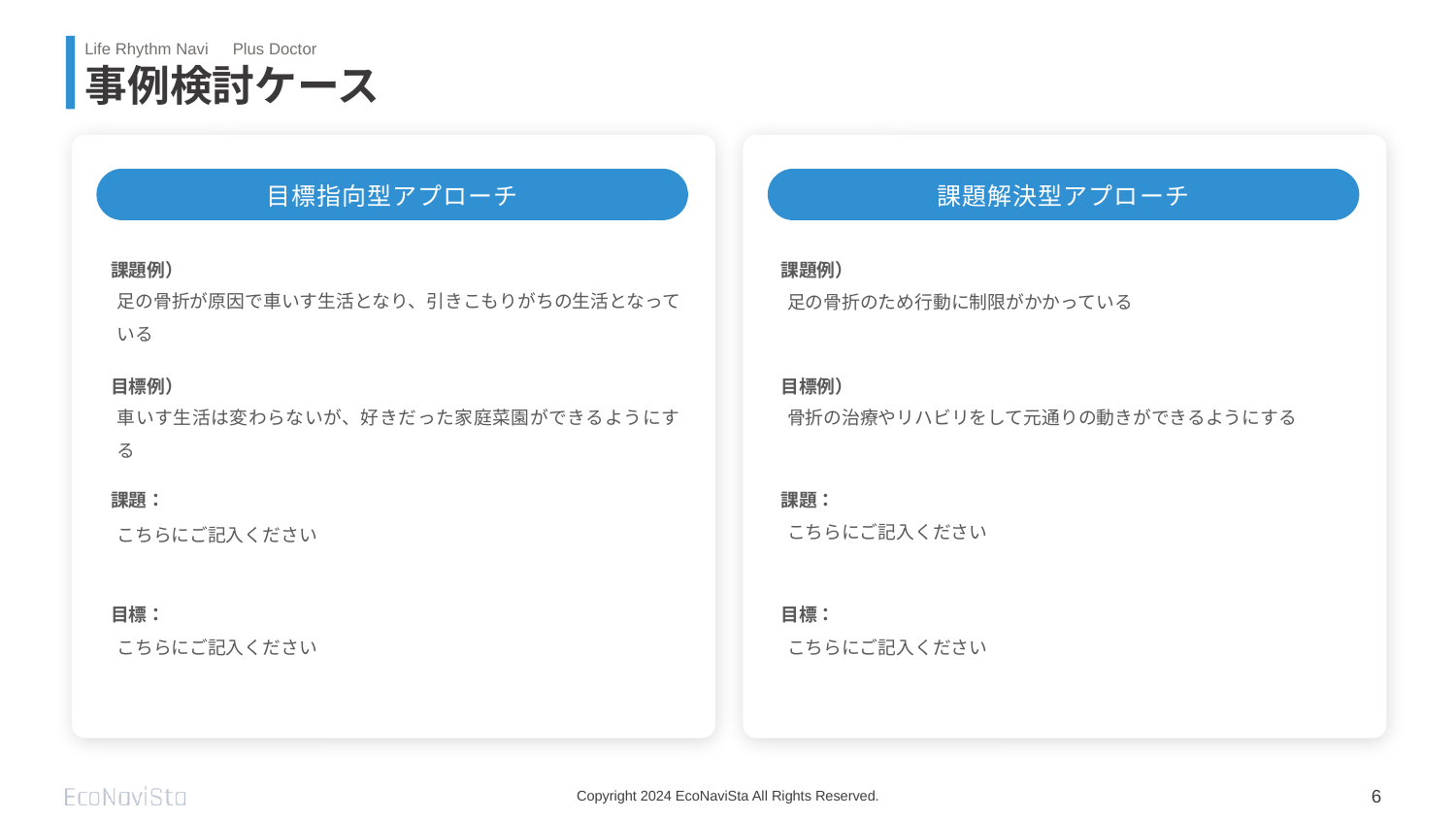

# 事例検討ケース

目標指向型アプローチ
課題解決型アプローチ
課題例）
課題例）
足の骨折が原因で車いす生活となり、引きこもりがちの生活となっている
足の骨折のため行動に制限がかかっている
目標例）
目標例）
車いす生活は変わらないが、好きだった家庭菜園ができるようにする
骨折の治療やリハビリをして元通りの動きができるようにする
課題：
課題：
こちらにご記入ください

こちらにご記入ください
目標：
目標：
こちらにご記入ください

こちらにご記入ください

Copyright 2024 EcoNaviSta All Rights Reserved.
6